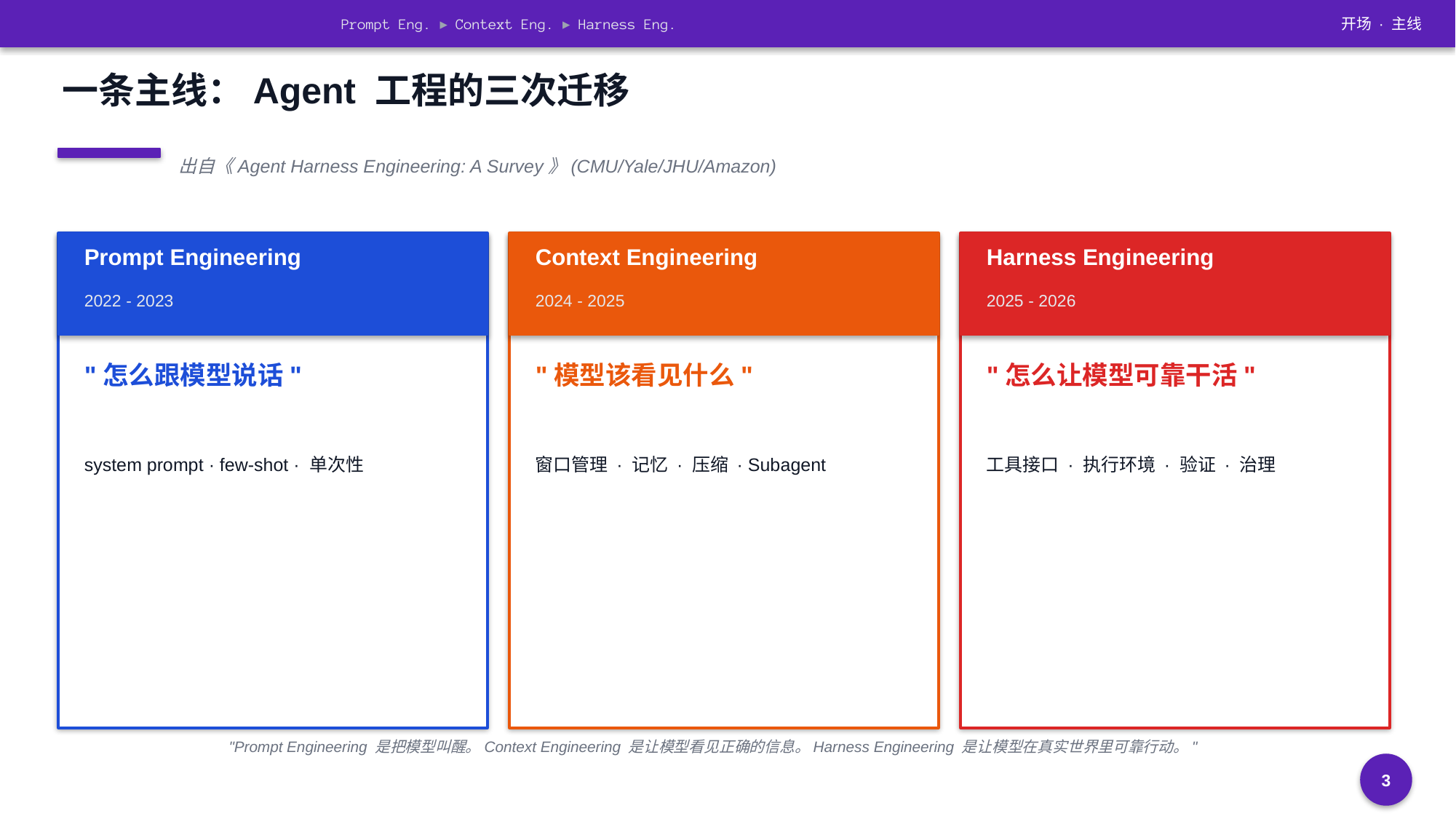

Prompt Eng.  ▸  Context Eng.  ▸  Harness Eng.
开场 · 主线
一条主线：Agent 工程的三次迁移
出自《Agent Harness Engineering: A Survey》(CMU/Yale/JHU/Amazon)

Prompt Engineering
Context Engineering
Harness Engineering
2022 - 2023
2024 - 2025
2025 - 2026
"怎么跟模型说话"
"模型该看见什么"
"怎么让模型可靠干活"
system prompt · few-shot · 单次性
窗口管理 · 记忆 · 压缩 · Subagent
工具接口 · 执行环境 · 验证 · 治理
"Prompt Engineering 是把模型叫醒。Context Engineering 是让模型看见正确的信息。Harness Engineering 是让模型在真实世界里可靠行动。"

3